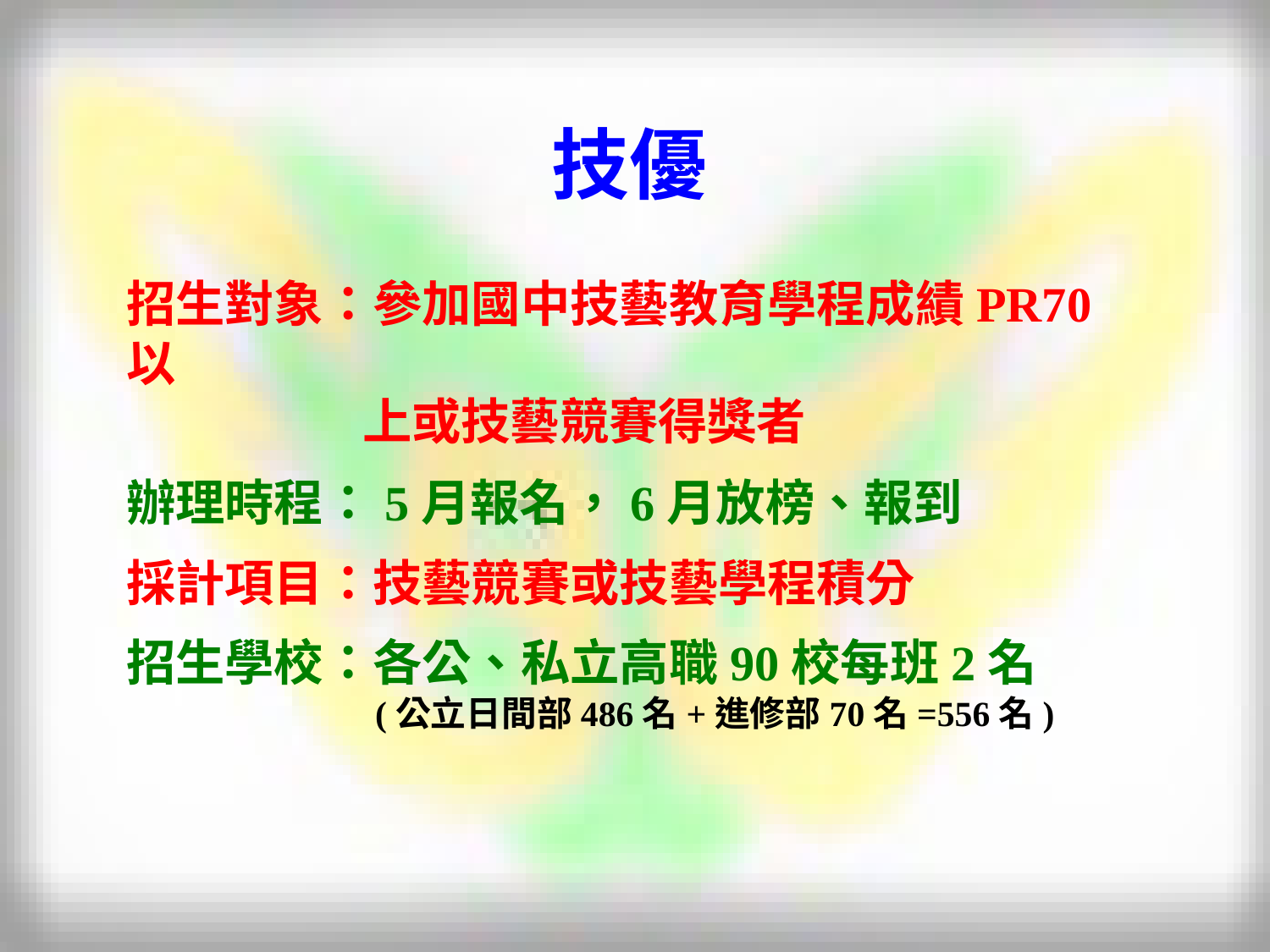

技優
招生對象：參加國中技藝教育學程成績PR70以
                    上或技藝競賽得獎者
辦理時程：5月報名，6月放榜、報到
採計項目：技藝競賽或技藝學程積分
招生學校：各公、私立高職90校每班2名
                            (公立日間部486名+進修部70名=556名)